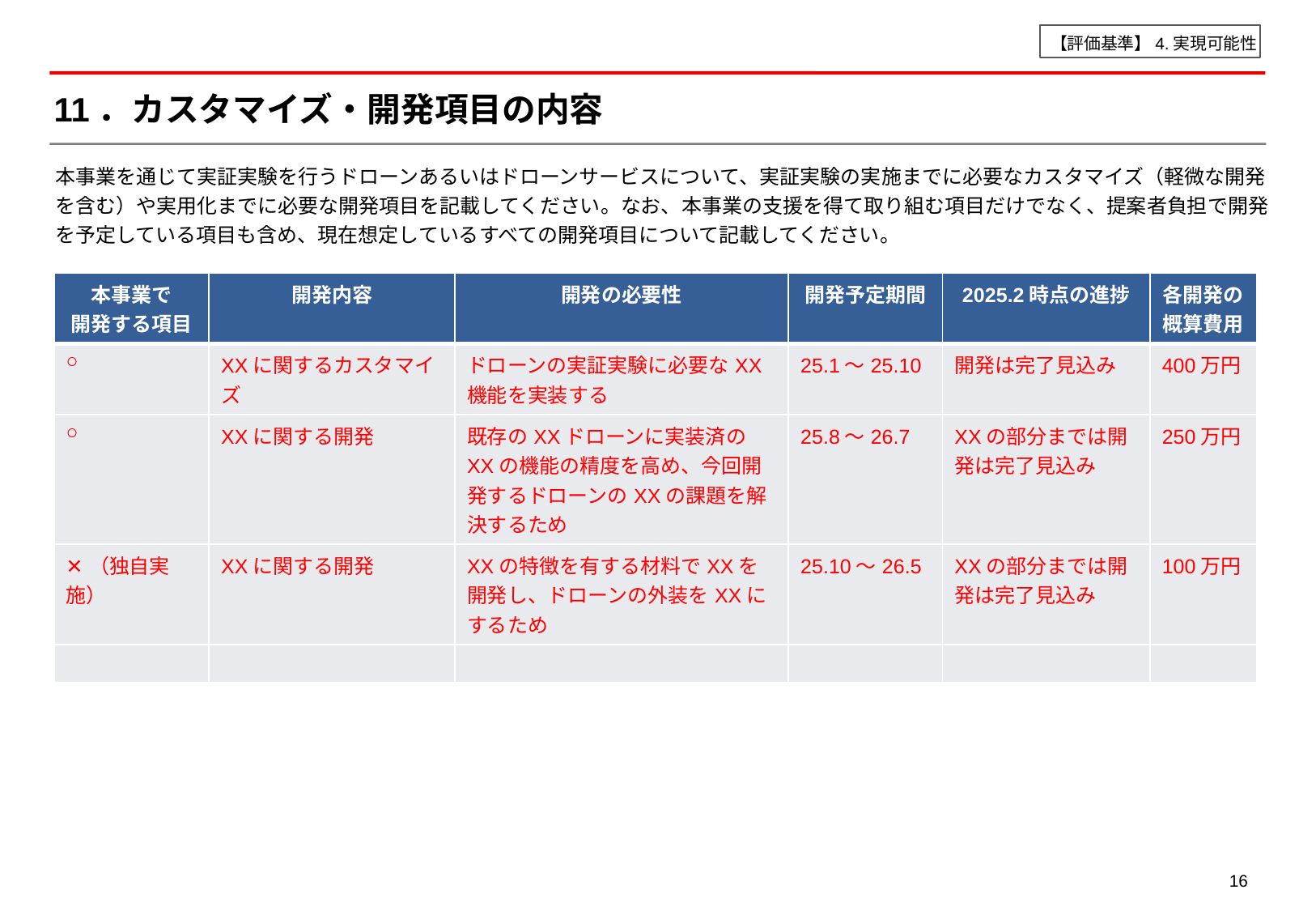

【評価基準】4.実現可能性
# 11．カスタマイズ・開発項目の内容
本事業を通じて実証実験を行うドローンあるいはドローンサービスについて、実証実験の実施までに必要なカスタマイズ（軽微な開発を含む）や実用化までに必要な開発項目を記載してください。なお、本事業の支援を得て取り組む項目だけでなく、提案者負担で開発を予定している項目も含め、現在想定しているすべての開発項目について記載してください。
| 本事業で 開発する項目 | 開発内容 | 開発の必要性 | 開発予定期間 | 2025.2時点の進捗 | 各開発の概算費用 |
| --- | --- | --- | --- | --- | --- |
| ○ | XXに関するカスタマイズ | ドローンの実証実験に必要なXX機能を実装する | 25.1～25.10 | 開発は完了見込み | 400万円 |
| ○ | XXに関する開発 | 既存のXXドローンに実装済のXXの機能の精度を高め、今回開発するドローンのXXの課題を解決するため | 25.8～26.7 | XXの部分までは開発は完了見込み | 250万円 |
| ✕（独自実施） | XXに関する開発 | XXの特徴を有する材料でXXを開発し、ドローンの外装をXXにするため | 25.10～26.5 | XXの部分までは開発は完了見込み | 100万円 |
|  |  |  |  |  |  |